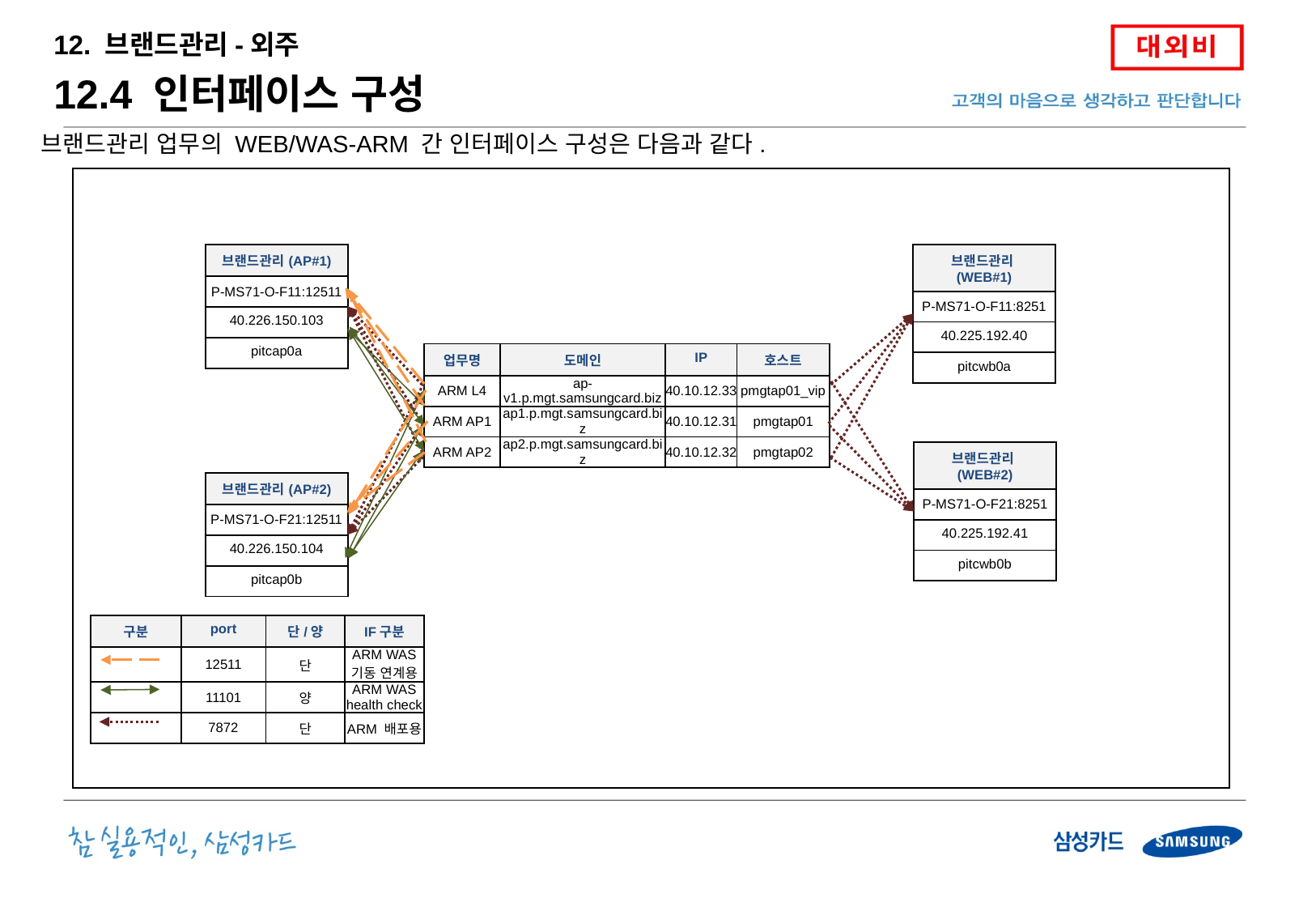

12. 브랜드관리-외주
12.4 인터페이스 구성
브랜드관리 업무의 WEB/WAS-ARM 간 인터페이스 구성은 다음과 같다.

| 브랜드관리(WEB#1) |
| --- |
| P-MS71-O-F11:8251 |
| 40.225.192.40 |
| pitcwb0a |
| 브랜드관리(AP#1) |
| --- |
| P-MS71-O-F11:12511 |
| 40.226.150.103 |
| pitcap0a |
| 업무명 | 도메인 | IP | 호스트 |
| --- | --- | --- | --- |
| ARM L4 | ap-v1.p.mgt.samsungcard.biz | 40.10.12.33 | pmgtap01\_vip |
| ARM AP1 | ap1.p.mgt.samsungcard.biz | 40.10.12.31 | pmgtap01 |
| ARM AP2 | ap2.p.mgt.samsungcard.biz | 40.10.12.32 | pmgtap02 |
| 브랜드관리(WEB#2) |
| --- |
| P-MS71-O-F21:8251 |
| 40.225.192.41 |
| pitcwb0b |
| 브랜드관리(AP#2) |
| --- |
| P-MS71-O-F21:12511 |
| 40.226.150.104 |
| pitcap0b |
| 구분 | port | 단/양 | IF구분 |
| --- | --- | --- | --- |
|  | 12511 | 단 | ARM WAS 기동 연계용 |
|  | 11101 | 양 | ARM WAS health check |
|  | 7872 | 단 | ARM 배포용 |